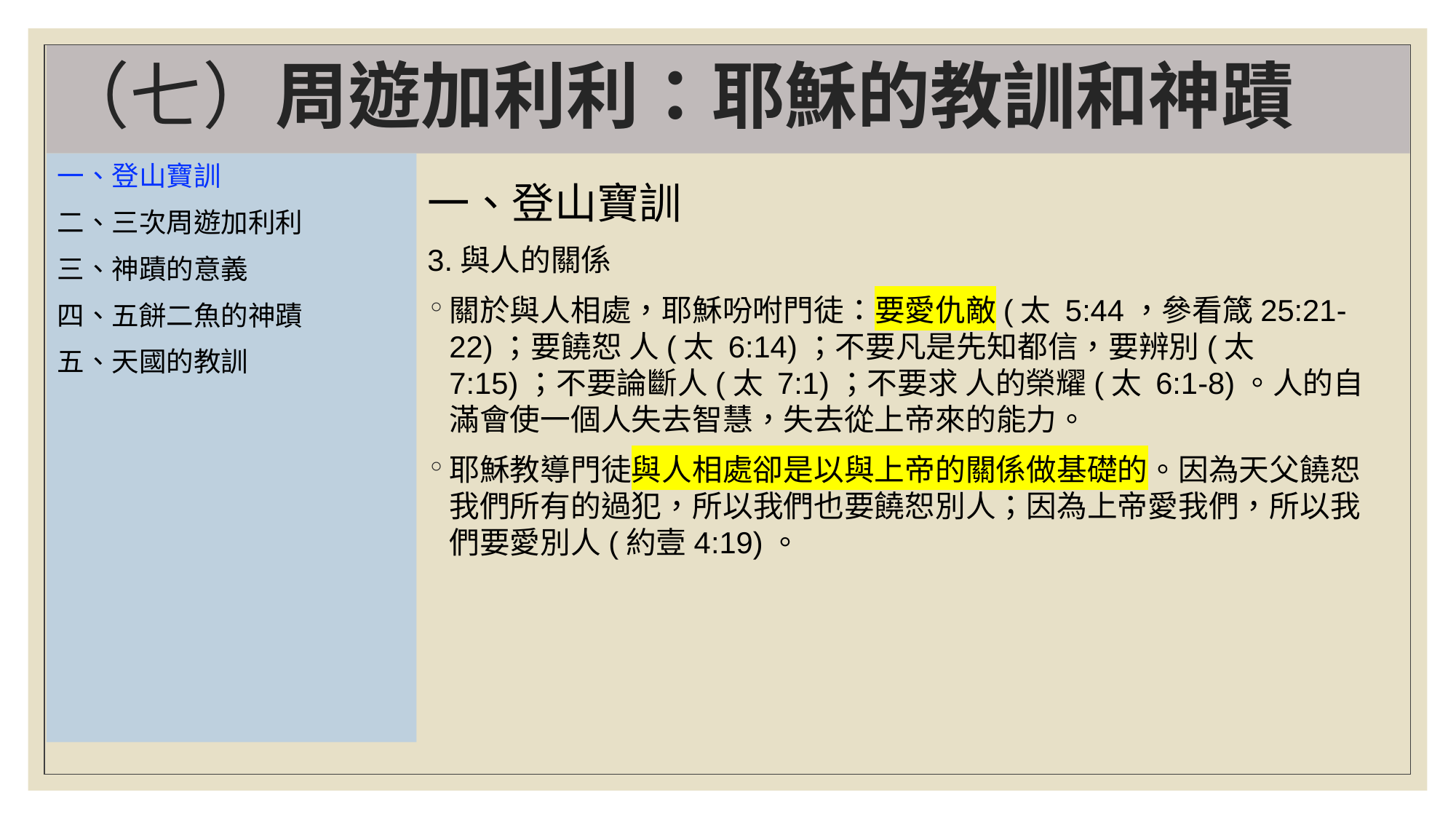

# （七）周遊加利利：耶穌的教訓和神蹟
一、登山寶訓
二、三次周遊加利利
三、神蹟的意義
四、五餅二魚的神蹟
五、天國的教訓

一、登山寶訓
3.與人的關係
關於與人相處，耶穌吩咐門徒：要愛仇敵(太 5:44，參看箴25:21-22)；要饒恕 人(太 6:14)；不要凡是先知都信，要辨別(太 7:15)；不要論斷人(太 7:1)；不要求 人的榮耀(太 6:1-8)。人的自滿會使一個人失去智慧，失去從上帝來的能力。
耶穌教導門徒與人相處卻是以與上帝的關係做基礎的。因為天父饒恕我們所有的過犯，所以我們也要饒恕別人；因為上帝愛我們，所以我們要愛別人(約壹4:19)。